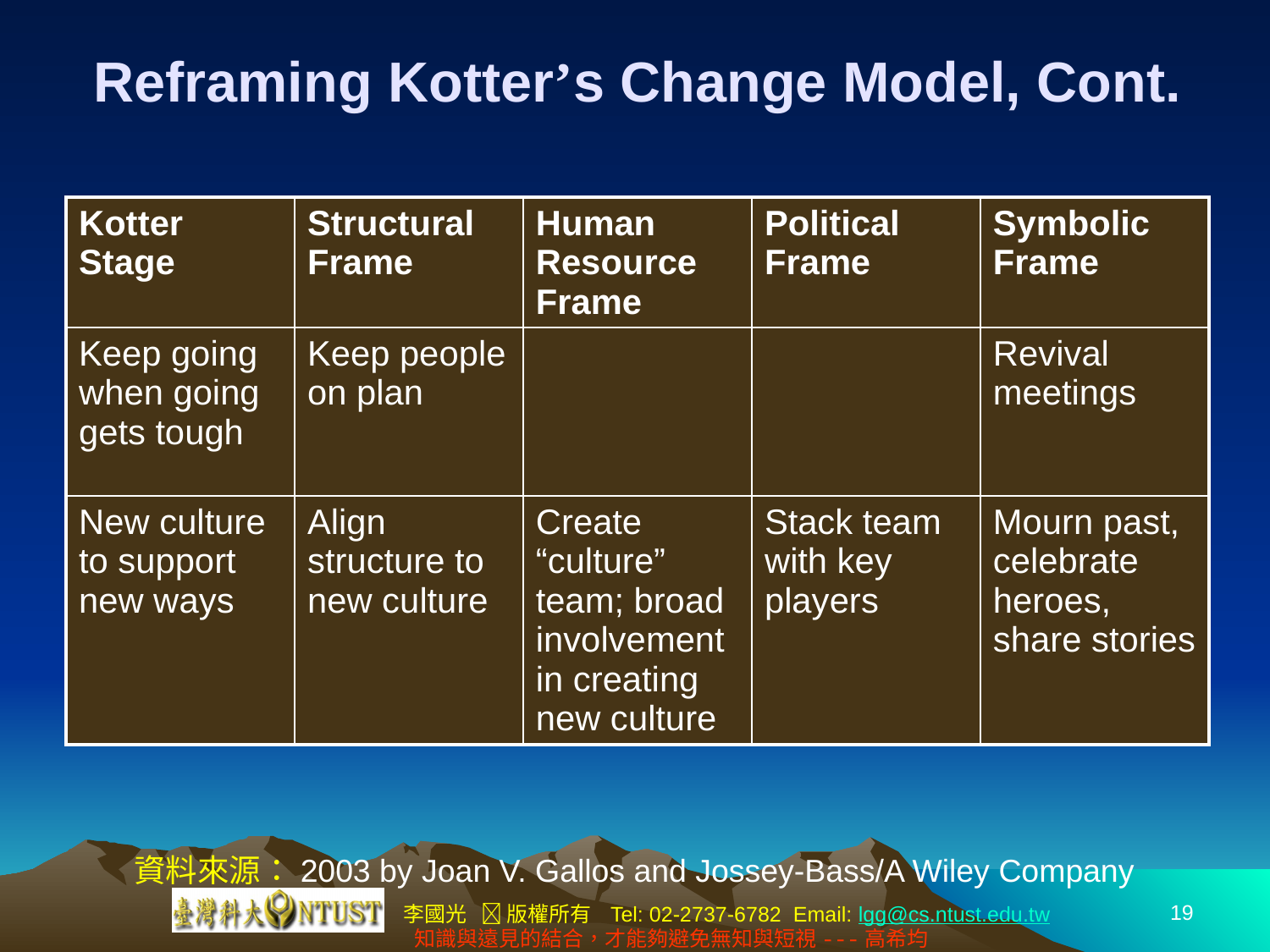

# Reframing Kotter’s Change Model, Cont.
| Kotter Stage | Structural Frame | Human Resource Frame | Political Frame | Symbolic Frame |
| --- | --- | --- | --- | --- |
| Keep going when going gets tough | Keep people on plan |  |  | Revival meetings |
| New culture to support new ways | Align structure to new culture | Create “culture” team; broad involvement in creating new culture | Stack team with key players | Mourn past, celebrate heroes, share stories |
資料來源：2003 by Joan V. Gallos and Jossey-Bass/A Wiley Company
19